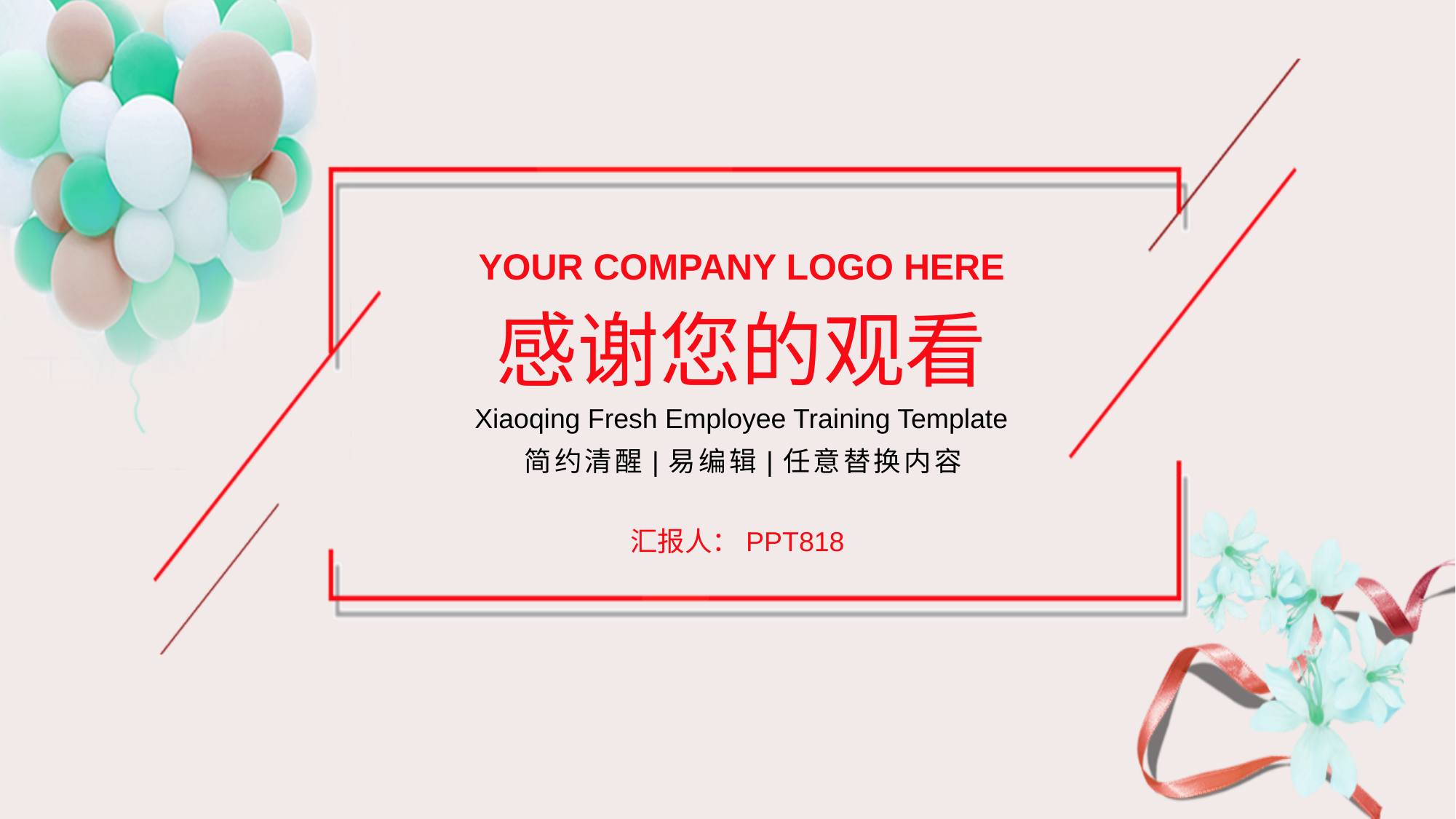

YOUR COMPANY LOGO HERE
感谢您的观看
Xiaoqing Fresh Employee Training Template
简约清醒|易编辑|任意替换内容
汇报人：PPT818